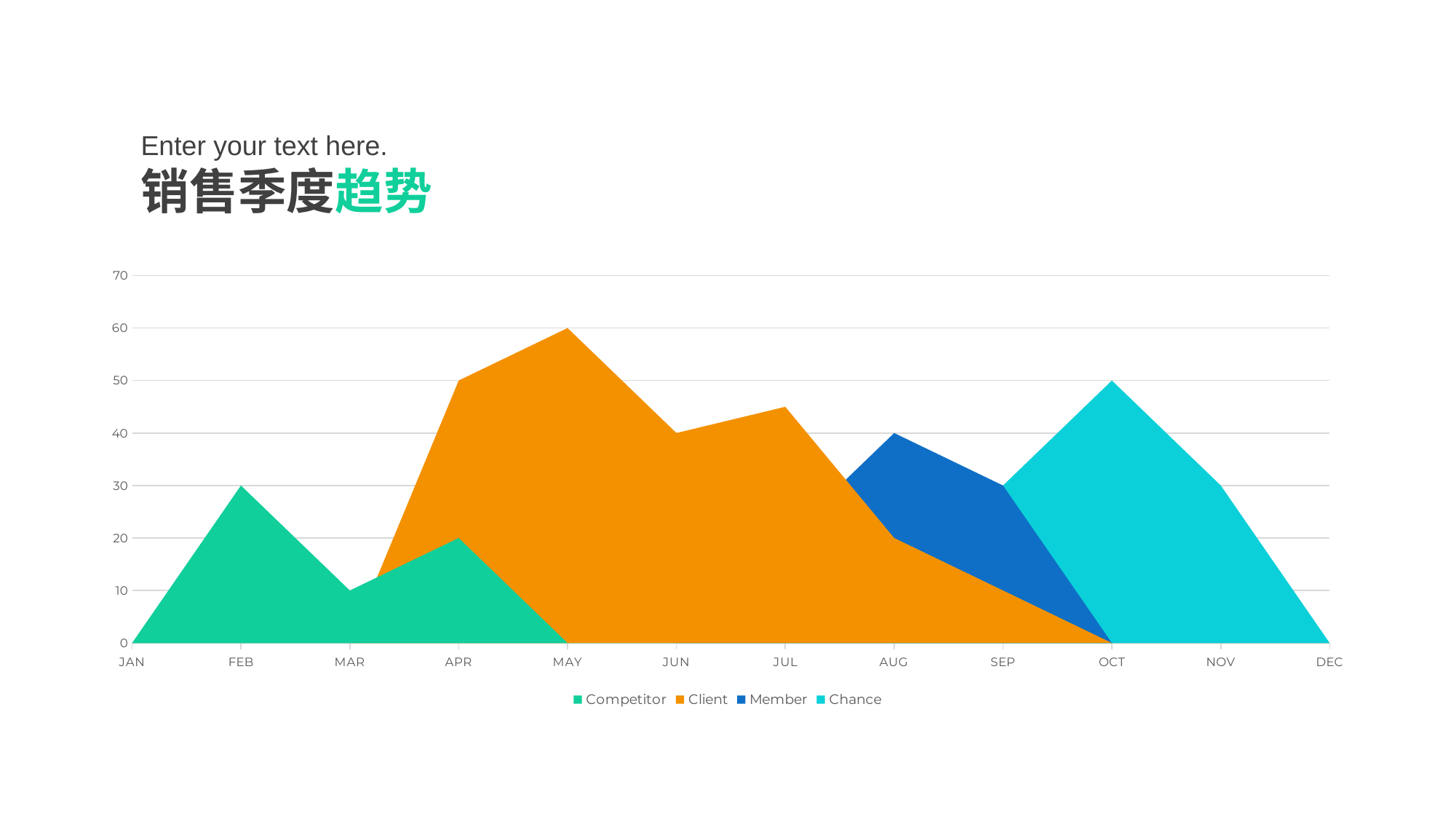

Enter your text here.
销售季度趋势

### Chart

| Category | Competitor | Client | Member | Chance |
|---|---|---|---|---|
| JAN | 0.0 | None | None | None |
| FEB | 30.0 | None | None | None |
| MAR | 10.0 | None | None | None |
| APR | 20.0 | 50.0 | None | None |
| MAY | 0.0 | 60.0 | None | None |
| JUN | None | 40.0 | None | None |
| JUL | None | 45.0 | 20.0 | None |
| AUG | None | 20.0 | 40.0 | 0.0 |
| SEP | None | 10.0 | 30.0 | 30.0 |
| OCT | None | 0.0 | 0.0 | 50.0 |
| NOV | None | None | None | 30.0 |
| DEC | None | None | None | 0.0 |